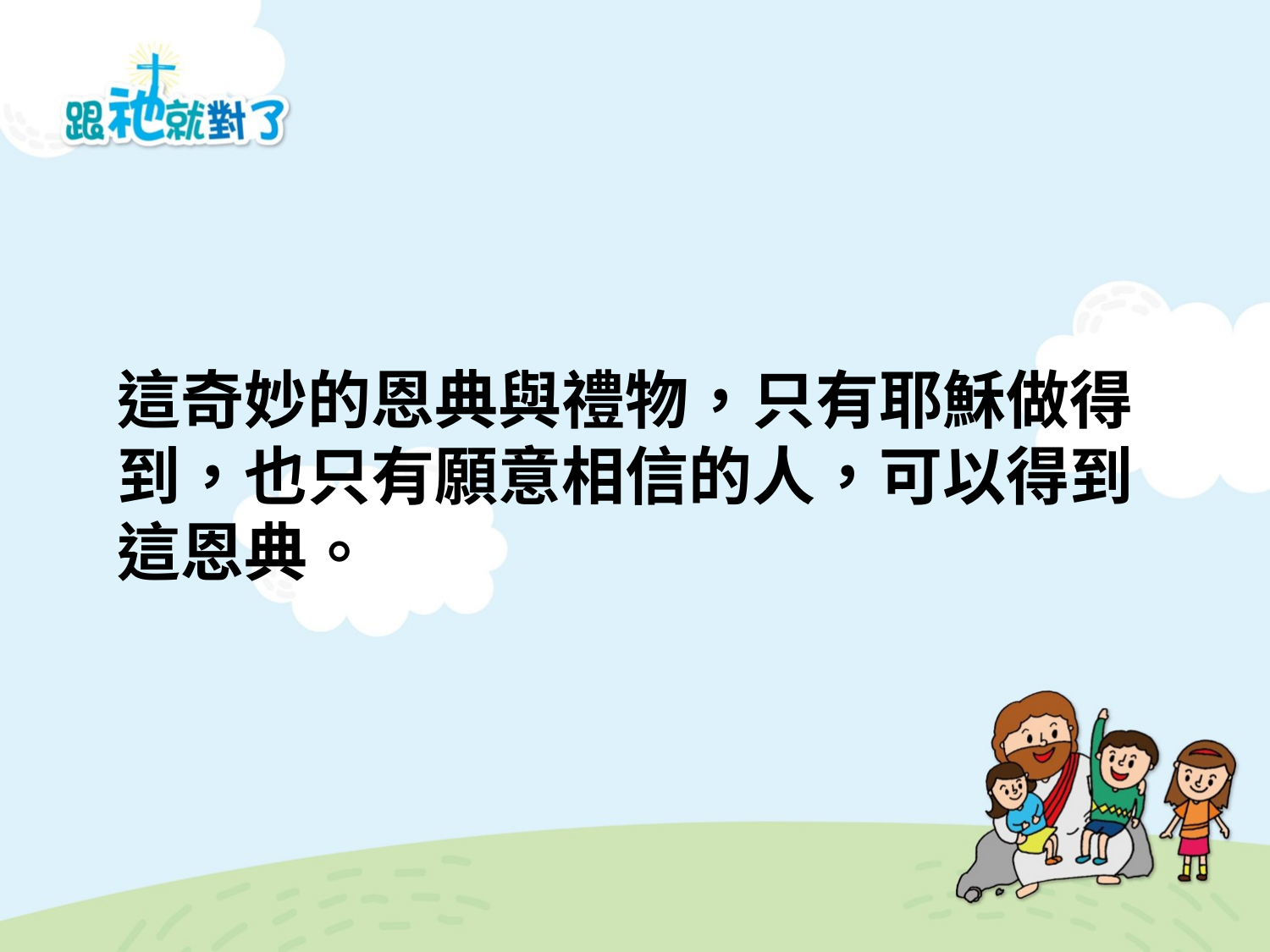

這奇妙的恩典與禮物，只有耶穌做得到，也只有願意相信的人，可以得到這恩典。